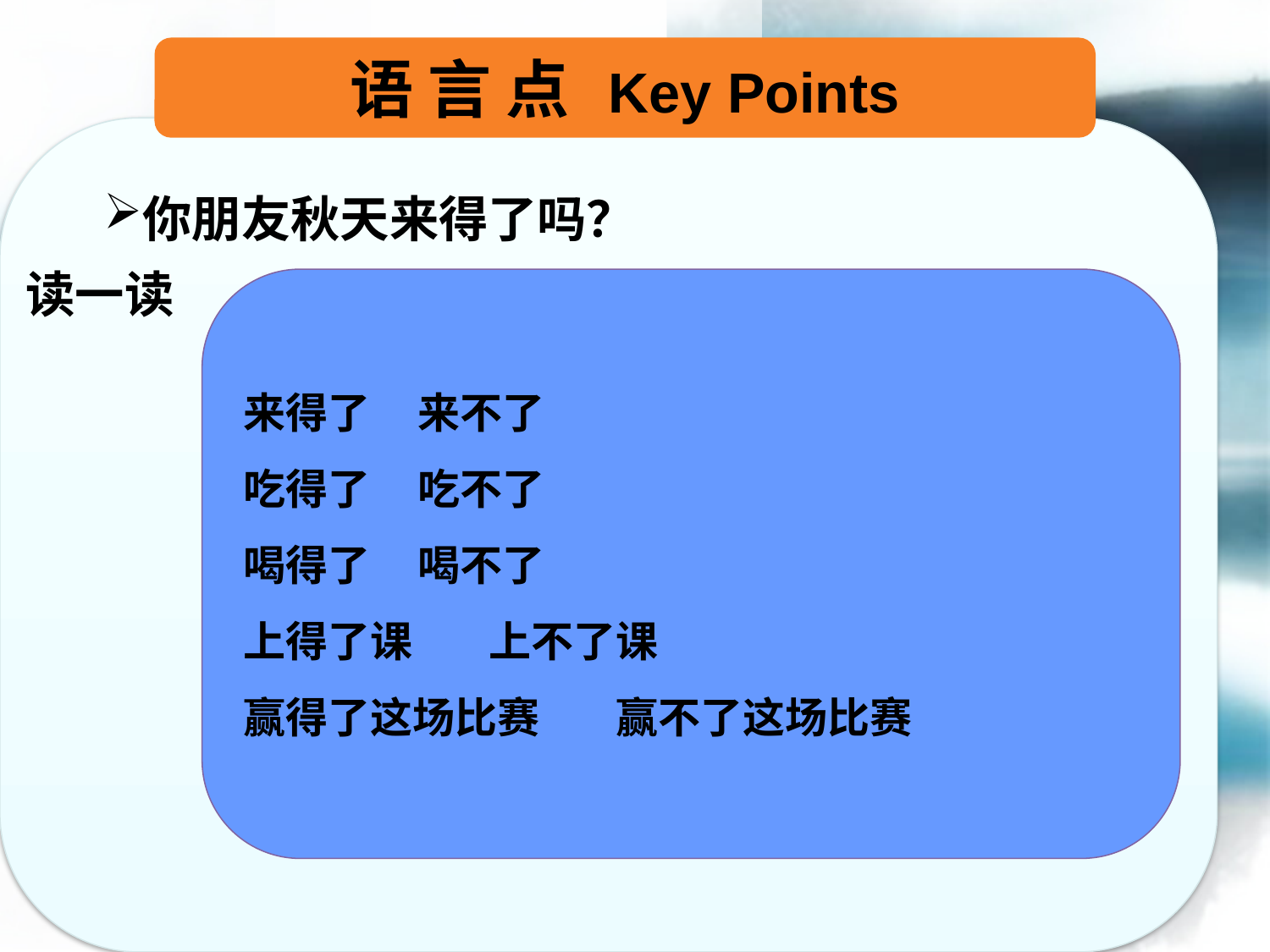

语 言 点  Key Points

你朋友秋天来得了吗？
读一读

来得了     来不了
吃得了     吃不了
喝得了     喝不了
上得了课        上不了课
赢得了这场比赛        赢不了这场比赛